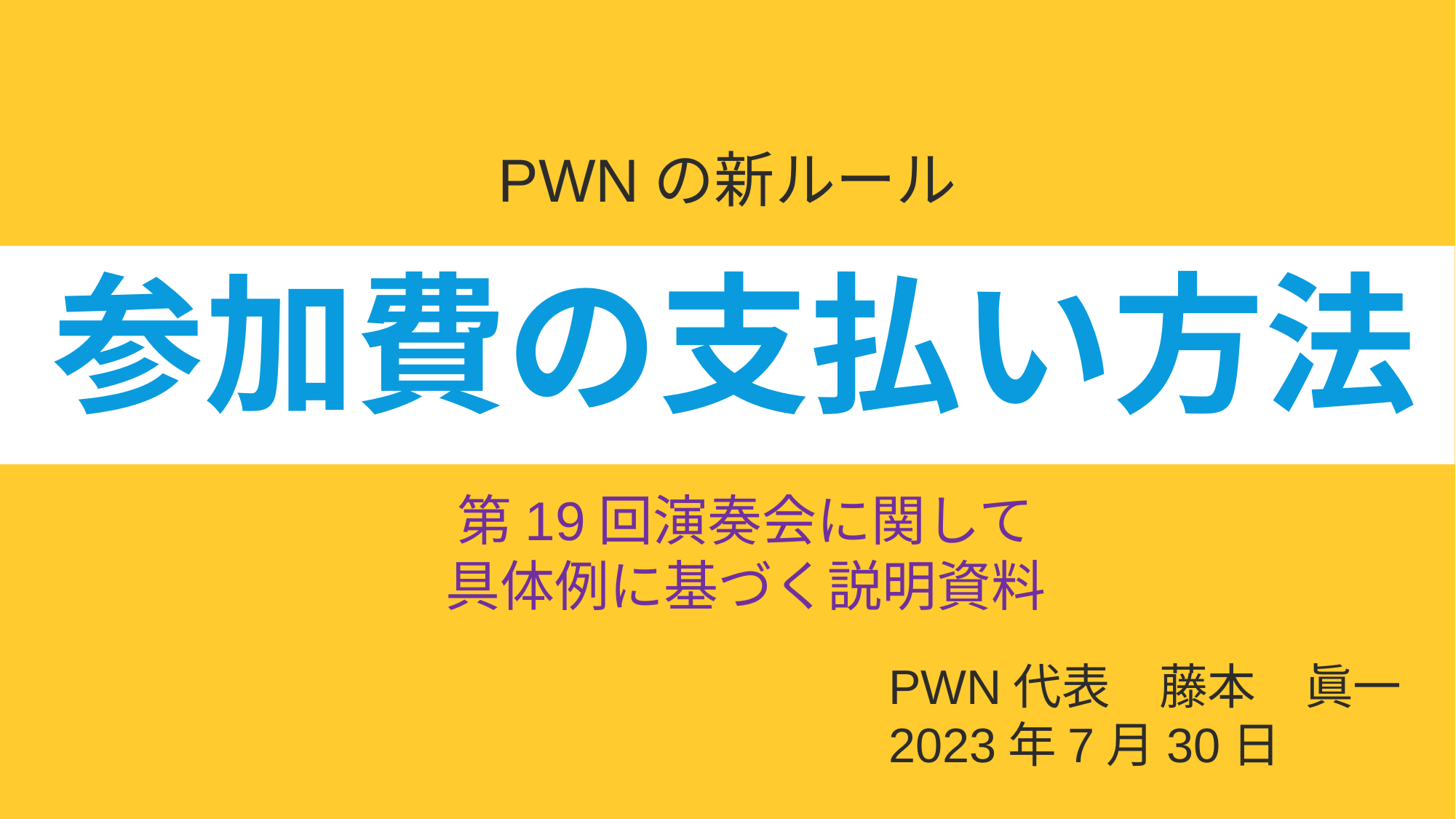

PWNの新ルール
参加費の支払い方法
第19回演奏会に関して
具体例に基づく説明資料
PWN代表　藤本　眞一
2023年7月30日